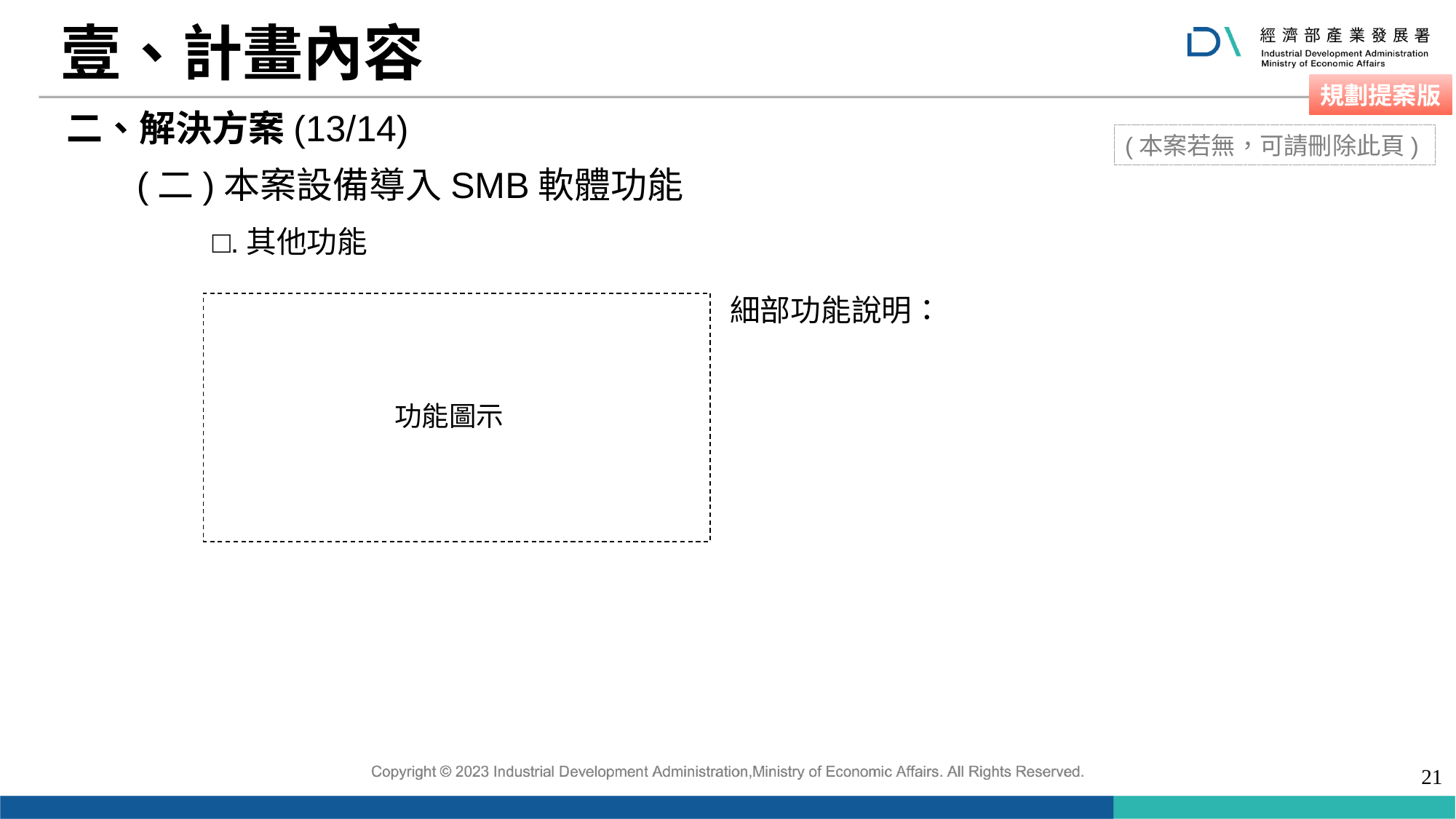

# 壹、計畫內容
 二、解決方案(13/14)
(本案若無，可請刪除此頁)
(二)本案設備導入SMB軟體功能
□.其他功能
細部功能說明：

功能圖示
21